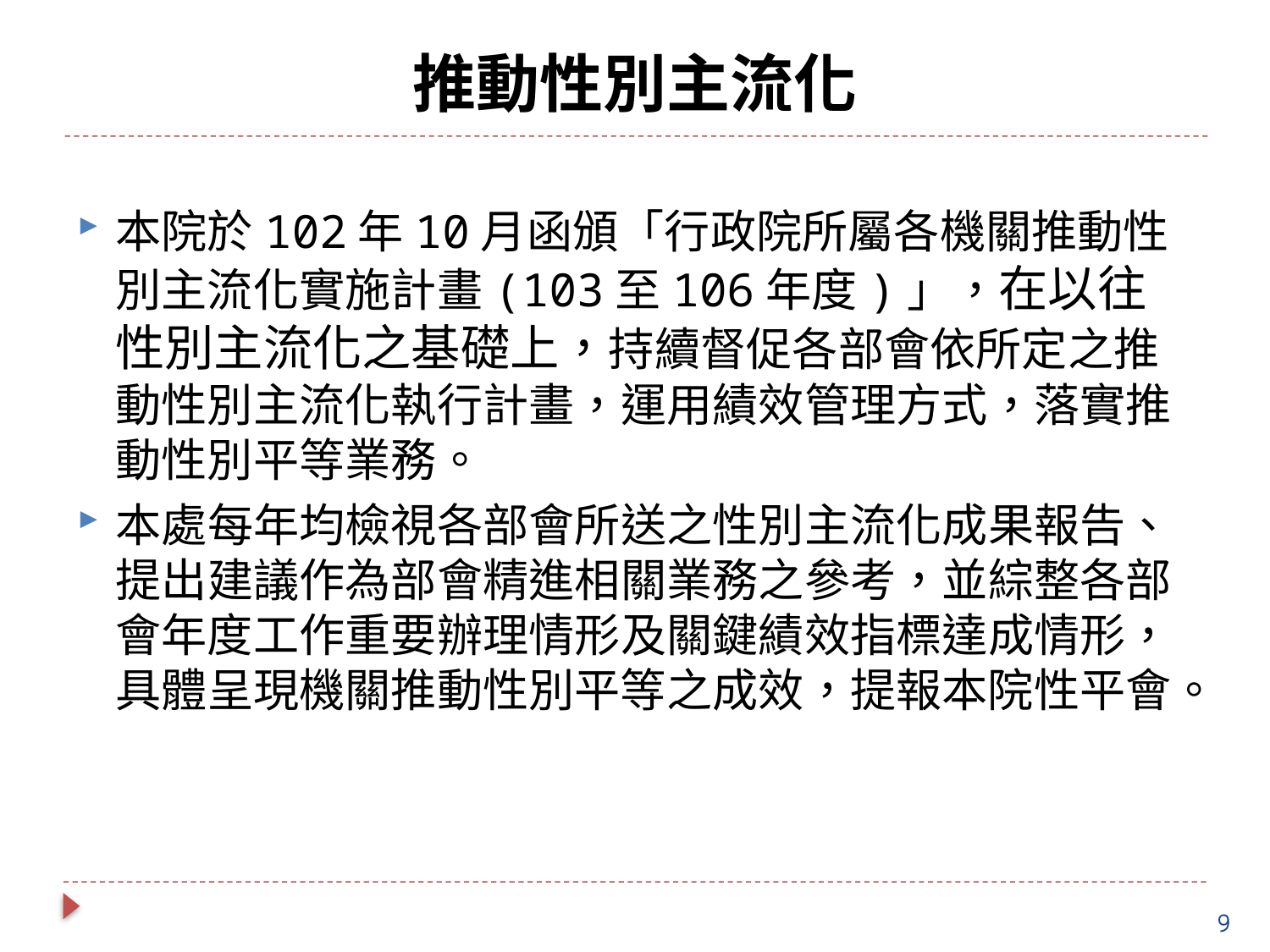

推動性別主流化
本院於102年10月函頒「行政院所屬各機關推動性別主流化實施計畫(103至106年度)」，在以往性別主流化之基礎上，持續督促各部會依所定之推動性別主流化執行計畫，運用績效管理方式，落實推動性別平等業務。
本處每年均檢視各部會所送之性別主流化成果報告、提出建議作為部會精進相關業務之參考，並綜整各部會年度工作重要辦理情形及關鍵績效指標達成情形，具體呈現機關推動性別平等之成效，提報本院性平會。
9